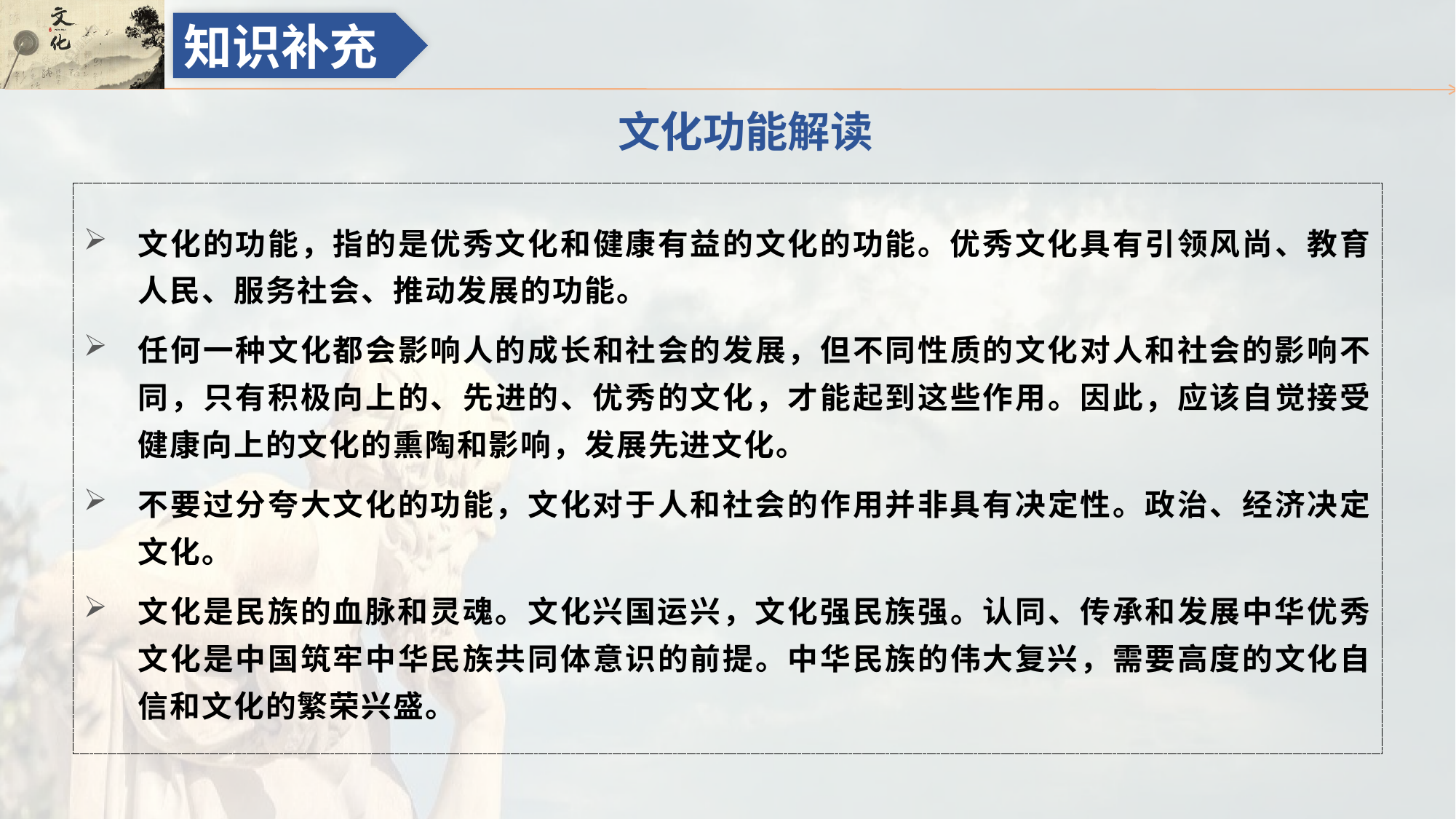

知识补充
文化功能解读
文化的功能，指的是优秀文化和健康有益的文化的功能。优秀文化具有引领风尚、教育人民、服务社会、推动发展的功能。
任何一种文化都会影响人的成长和社会的发展，但不同性质的文化对人和社会的影响不同，只有积极向上的、先进的、优秀的文化，才能起到这些作用。因此，应该自觉接受健康向上的文化的熏陶和影响，发展先进文化。
不要过分夸大文化的功能，文化对于人和社会的作用并非具有决定性。政治、经济决定文化。
文化是民族的血脉和灵魂。文化兴国运兴，文化强民族强。认同、传承和发展中华优秀文化是中国筑牢中华民族共同体意识的前提。中华民族的伟大复兴，需要高度的文化自信和文化的繁荣兴盛。